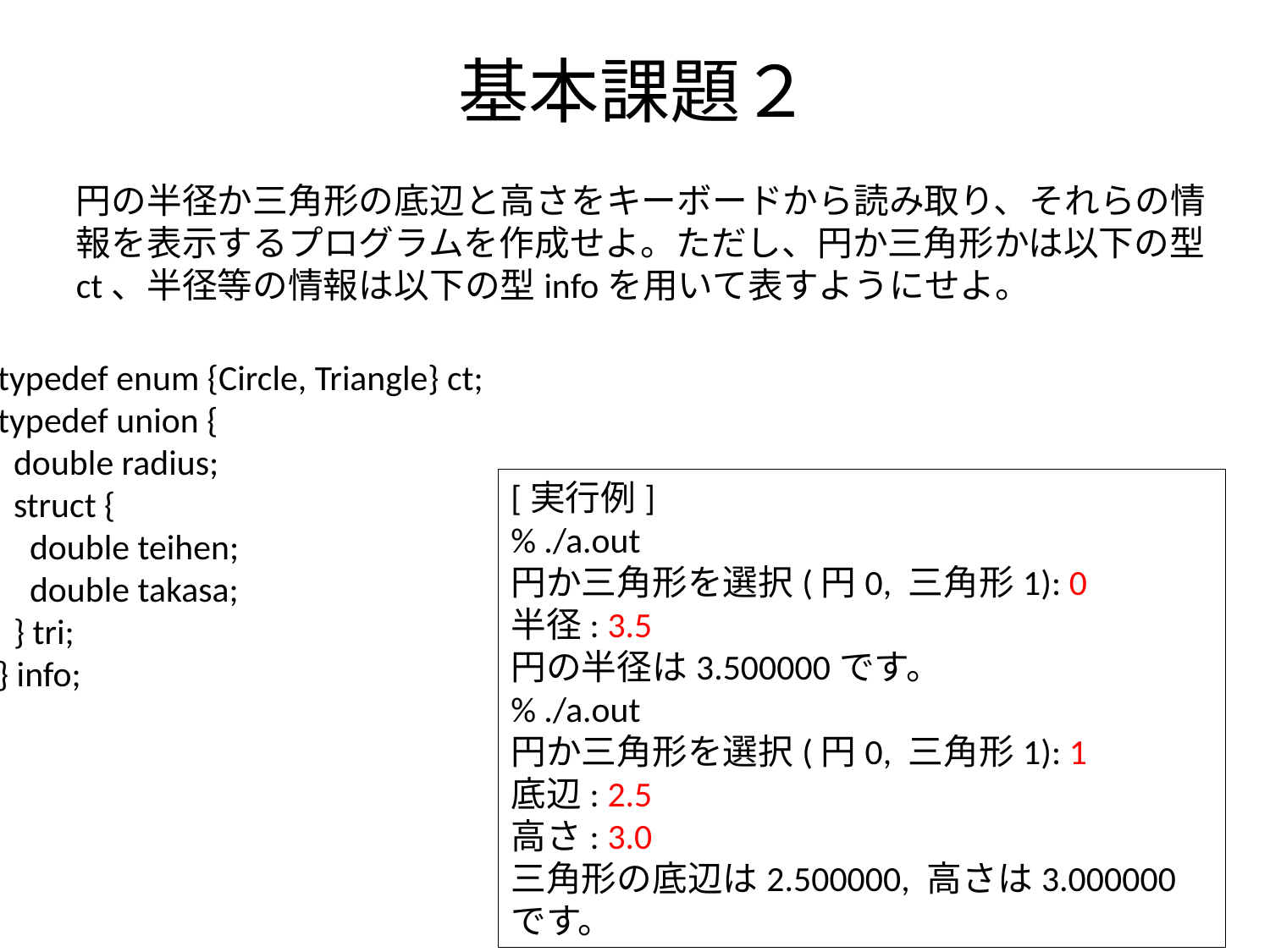

# 基本課題２
円の半径か三角形の底辺と高さをキーボードから読み取り、それらの情報を表示するプログラムを作成せよ。ただし、円か三角形かは以下の型ct、半径等の情報は以下の型infoを用いて表すようにせよ。
typedef enum {Circle, Triangle} ct;
typedef union {
  double radius;
  struct {
    double teihen;
    double takasa;
  } tri;
} info;
[実行例]
% ./a.out
円か三角形を選択(円0, 三角形1): 0
半径: 3.5
円の半径は3.500000です。
% ./a.out
円か三角形を選択(円0, 三角形1): 1
底辺: 2.5
高さ: 3.0
三角形の底辺は2.500000, 高さは3.000000です。